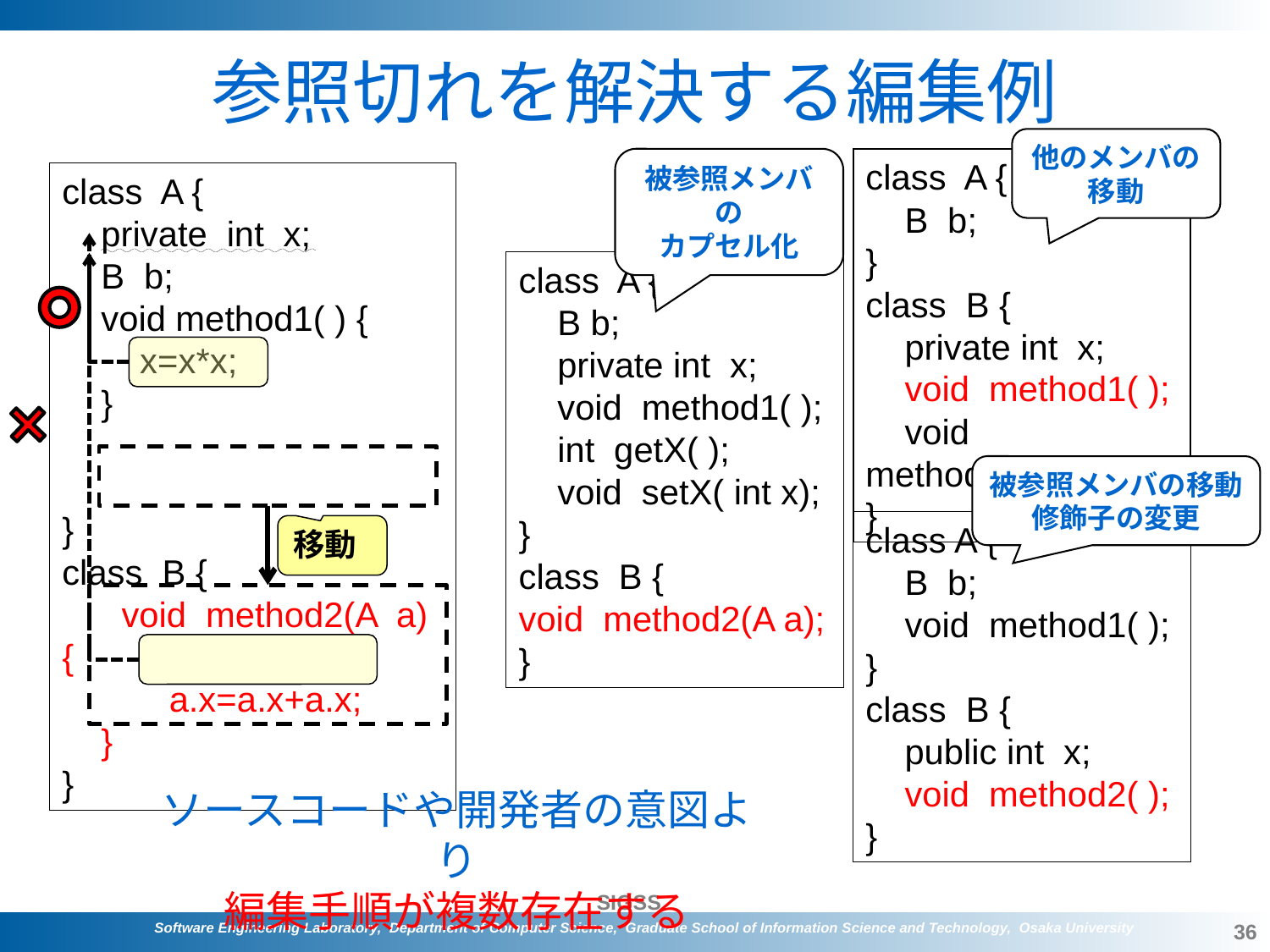

# 参照切れを解決する編集例
他のメンバの
移動
被参照メンバの
カプセル化
class  A {
    B  b;
}
class  B {
    private int  x;
    void  method1( );
    void  method2( );
}
class  A {
    private  int  x;
    B  b;
    void method1( ) {
        x=x*x;
    }

}
class  B {
　  void  method2(A  a) {
           a.x=a.x+a.x;
    }
}

class  A {
    B b;
    private int  x;
    void  method1( );
    int  getX( );
    void  setX( int x);
}
class  B {
void  method2(A a);
}

被参照メンバの移動
修飾子の変更
class A {
    B  b;
    void  method1( );
}
class  B {
    public int  x;
    void  method2( );
}
移動

ソースコードや開発者の意図より
編集手順が複数存在する

36
Software Engineering Laboratory,  Department of Computer Science,  Graduate School of Information Science and Technology,  Osaka University